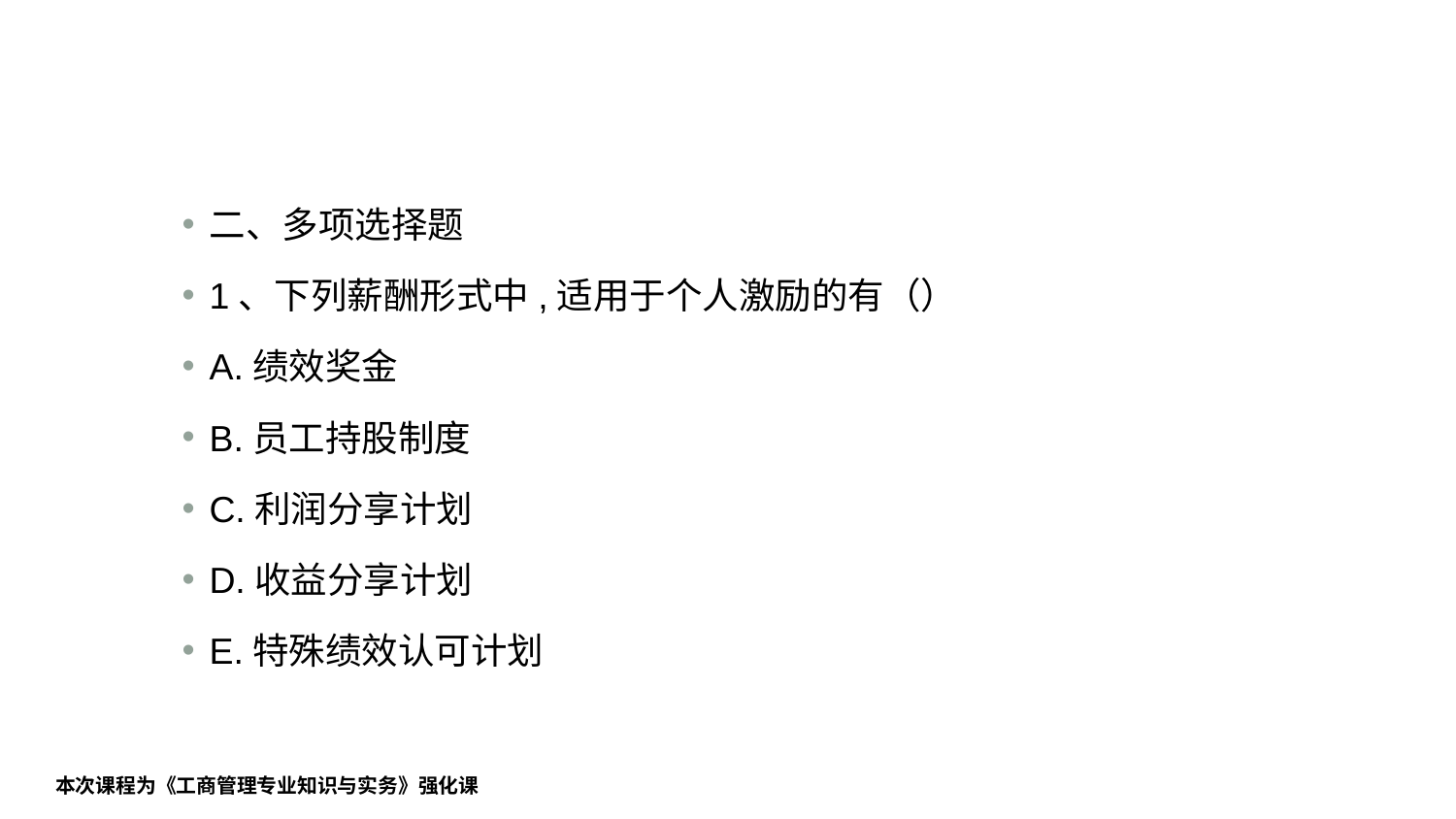

#
二、多项选择题
1、下列薪酬形式中,适用于个人激励的有（）
A.绩效奖金
B.员工持股制度
C.利润分享计划
D.收益分享计划
E.特殊绩效认可计划